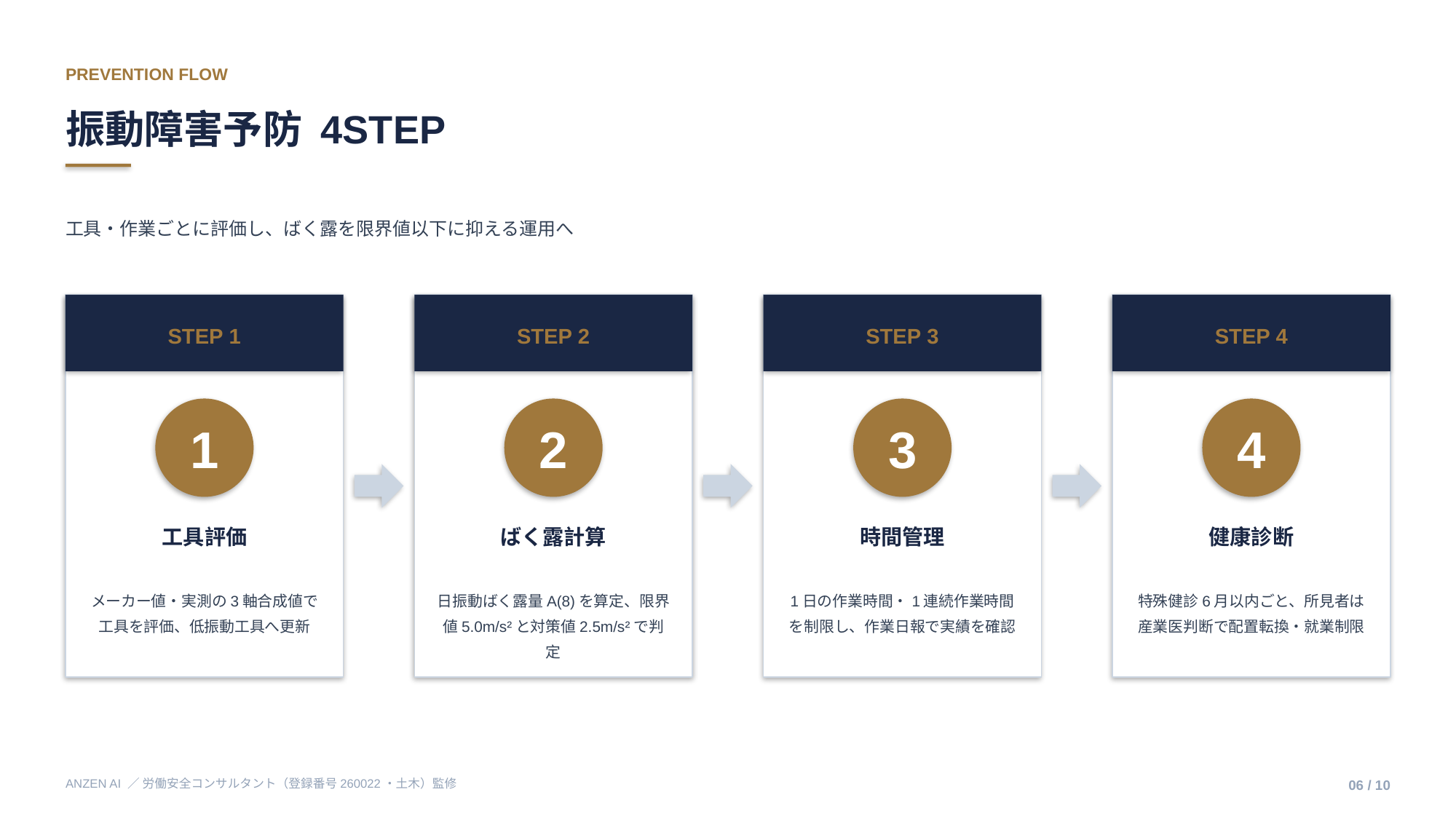

PREVENTION FLOW
振動障害予防 4STEP

工具・作業ごとに評価し、ばく露を限界値以下に抑える運用へ

STEP 1

STEP 2

STEP 3

STEP 4
1
2
3
4

工具評価
ばく露計算
時間管理
健康診断
メーカー値・実測の3軸合成値で工具を評価、低振動工具へ更新
日振動ばく露量A(8)を算定、限界値5.0m/s²と対策値2.5m/s²で判定
1日の作業時間・1連続作業時間を制限し、作業日報で実績を確認
特殊健診6月以内ごと、所見者は産業医判断で配置転換・就業制限
ANZEN AI ／ 労働安全コンサルタント（登録番号260022・土木）監修
06 / 10